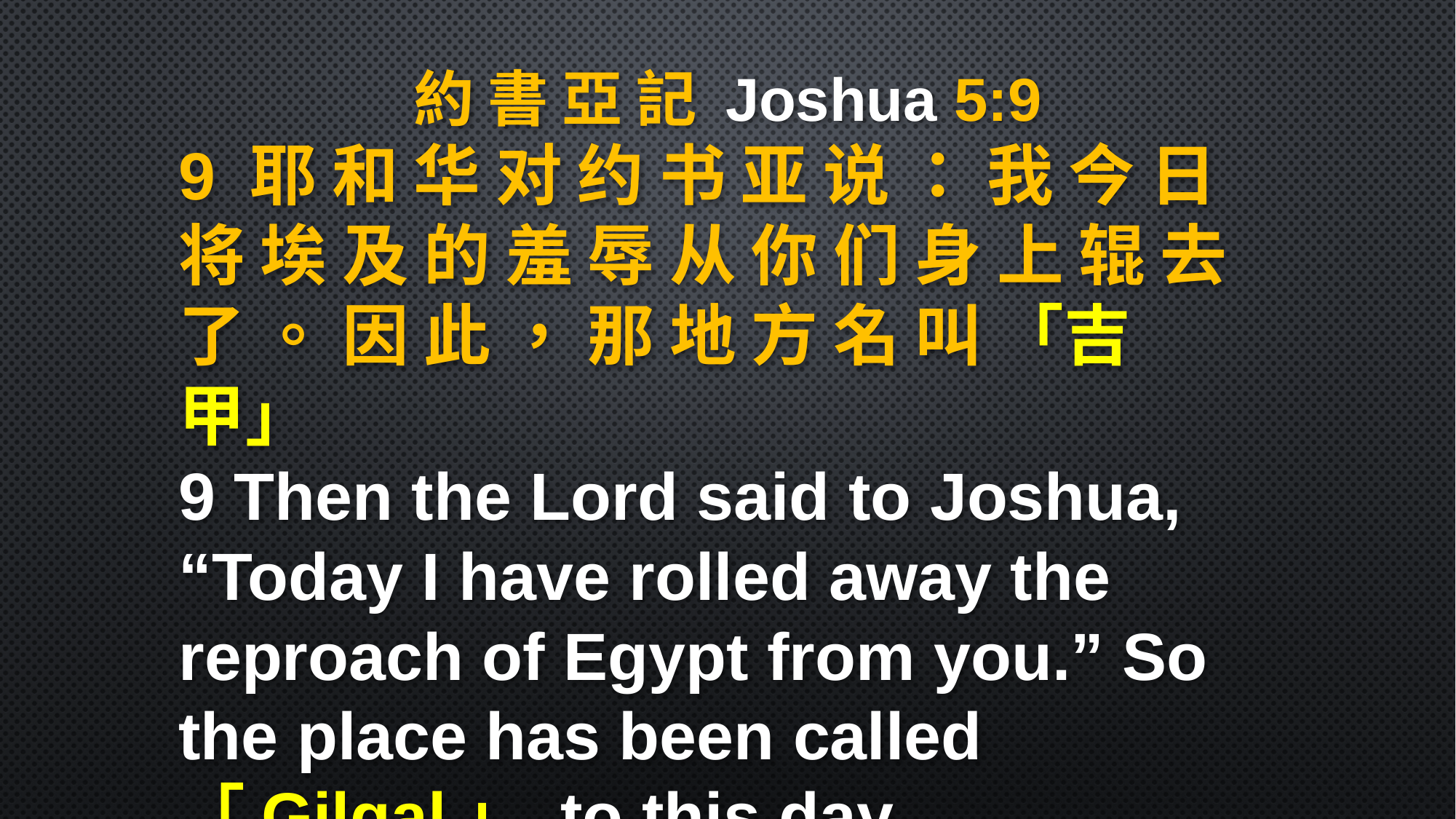

約 書 亞 記 Joshua 5:9
9 耶 和 华 对 约 书 亚 说 ： 我 今 日 将 埃 及 的 羞 辱 从 你 们 身 上 辊 去 了 。 因 此 ， 那 地 方 名 叫 「吉 甲」
9 Then the Lord said to Joshua, “Today I have rolled away the reproach of Egypt from you.” So the place has been called 「Gilgal」 to this day.